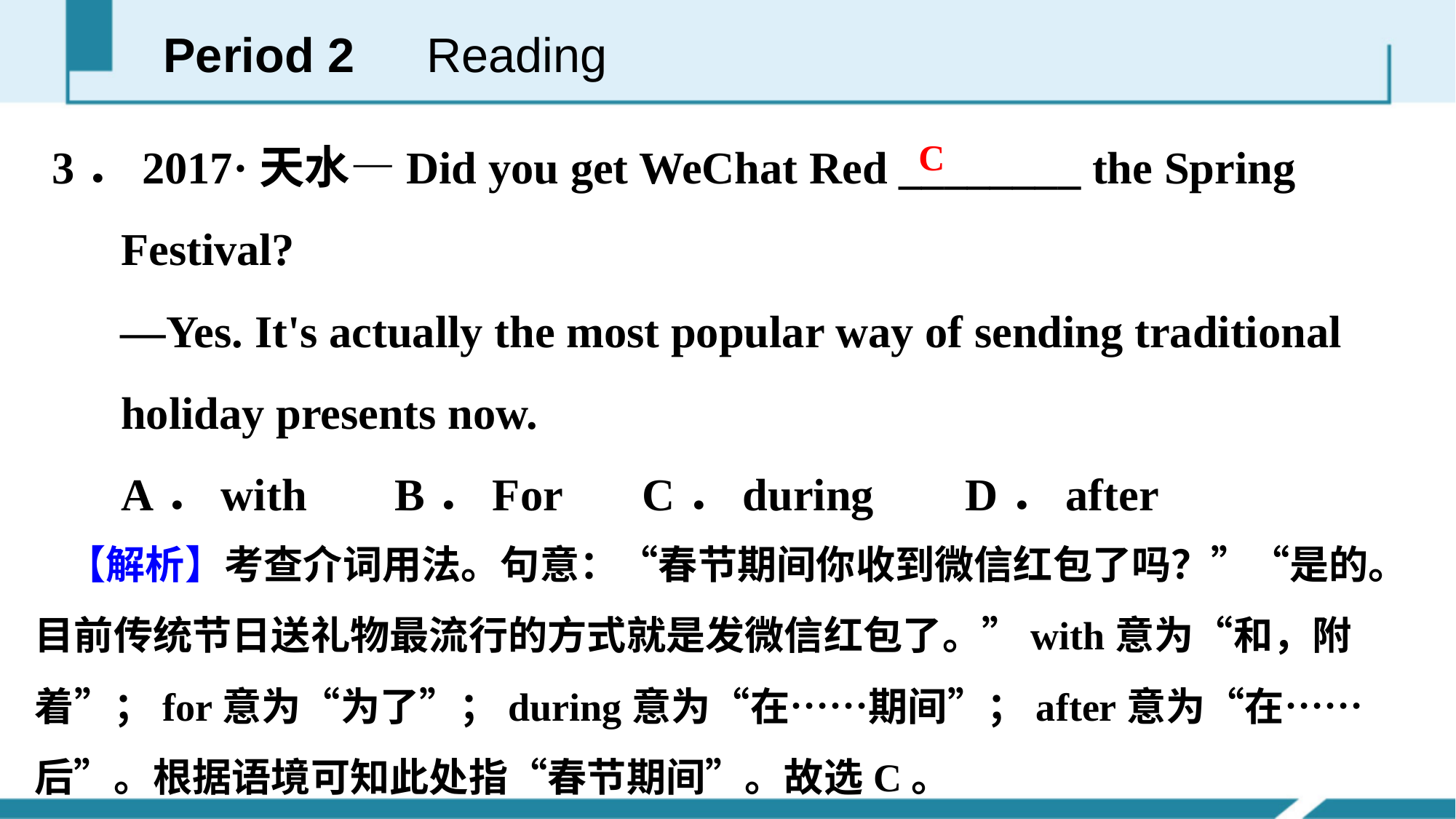

Period 2　Reading
3．2017·天水—Did you get WeChat Red ________ the Spring
      Festival?
      —Yes. It's actually the most popular way of sending traditional
      holiday presents now.
      A．with　  B．For       C．during        D．after

C
【解析】考查介词用法。句意：“春节期间你收到微信红包了吗？”“是的。目前传统节日送礼物最流行的方式就是发微信红包了。”with意为“和，附着”；for意为“为了”；during意为“在……期间”；after意为“在……后”。根据语境可知此处指“春节期间”。故选C。